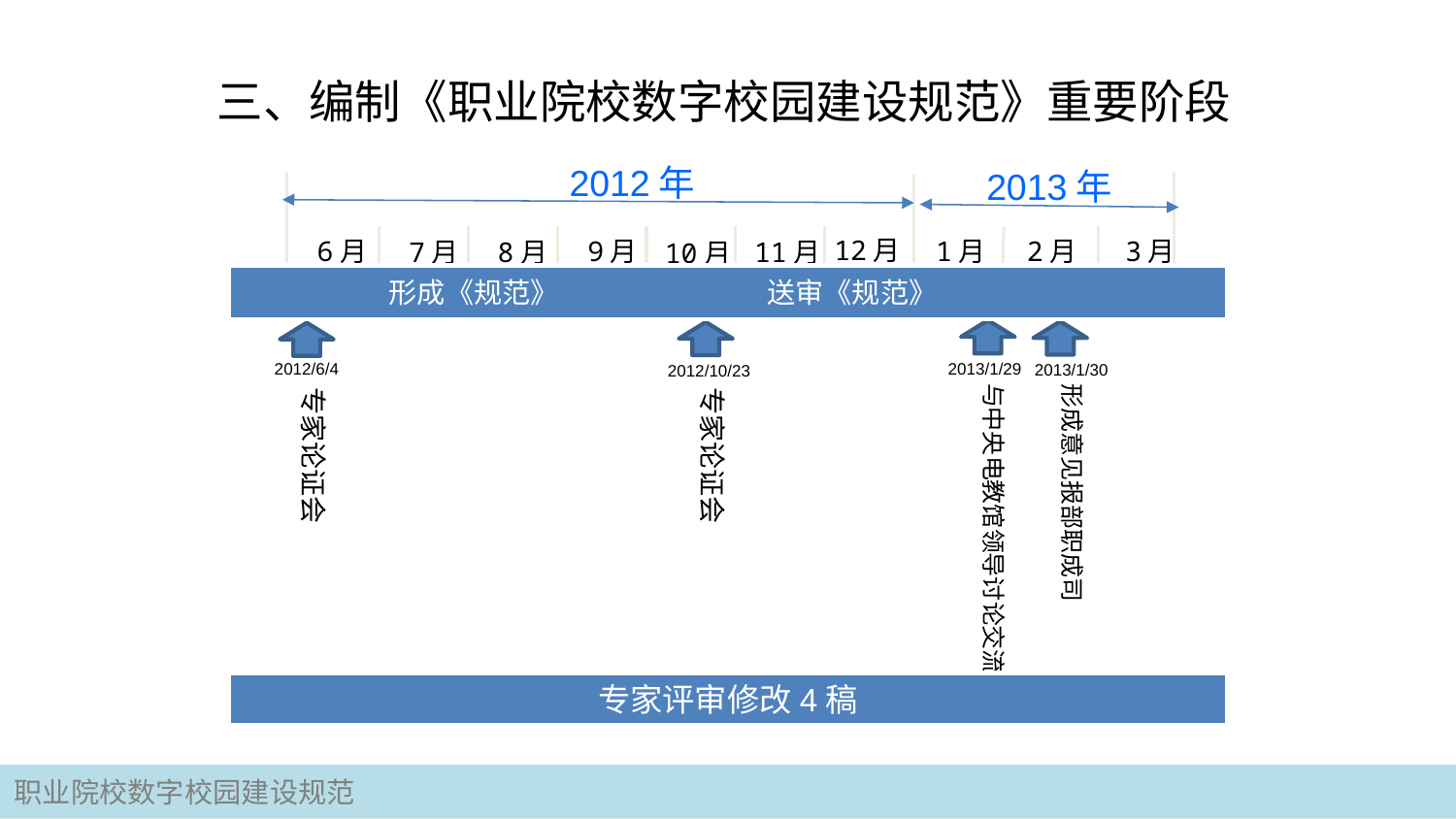

# 三、编制《职业院校数字校园建设规范》重要阶段
2012年
2013年
12月
9月
2月
3月
1月
6月
7月
8月
11月
10月
                      形成《规范》                                 送审《规范》

2012/6/4
2013/1/29
2013/1/30
2012/10/23
与中央电教馆领导讨论交流

形成意见报部职成司

专家论证会
专家论证会
专家评审修改4稿
职业院校数字校园建设规范